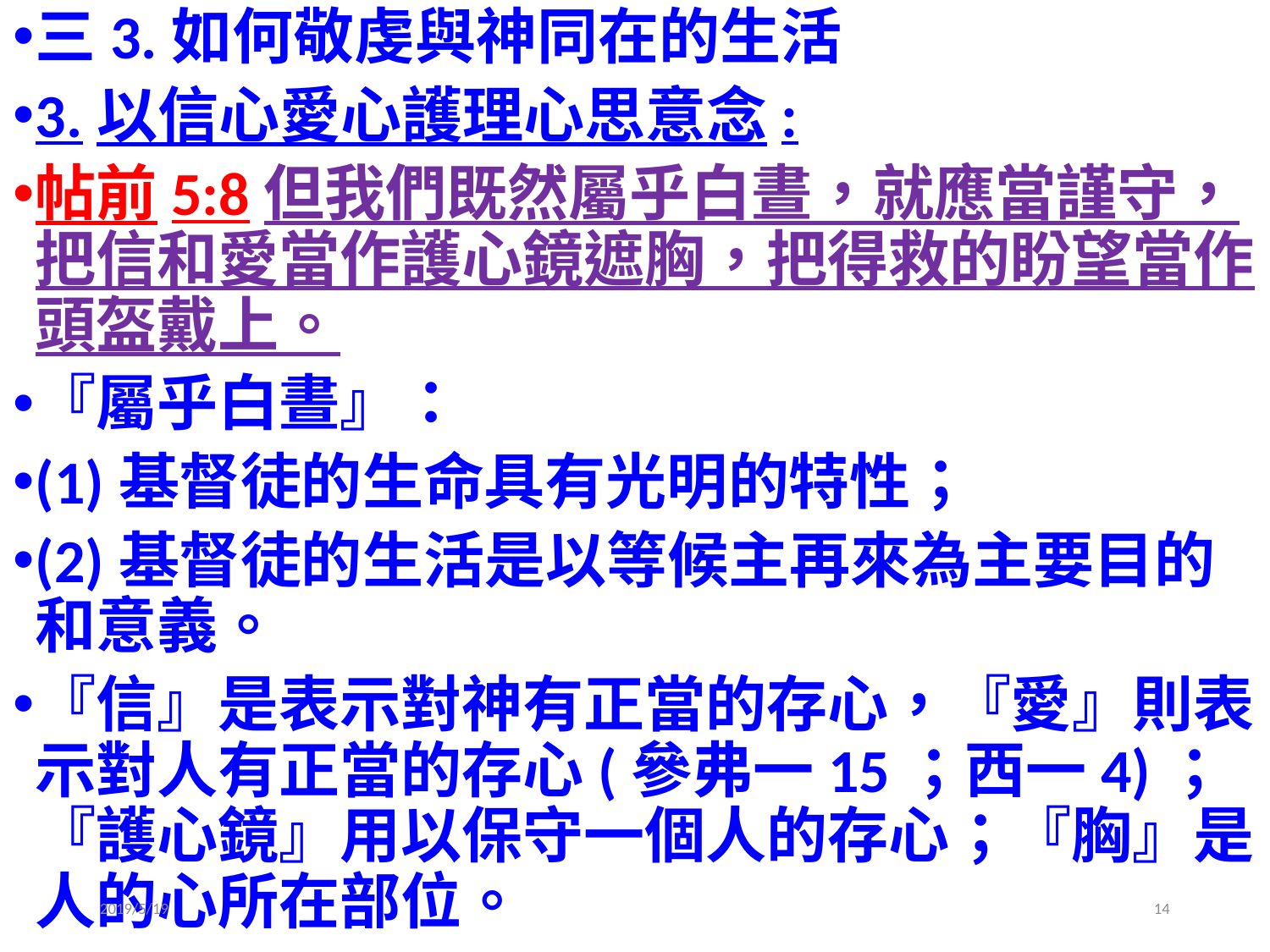

三3.如何敬虔與神同在的生活
3.以信心愛心護理心思意念:
帖前5:8但我們既然屬乎白晝，就應當謹守，把信和愛當作護心鏡遮胸，把得救的盼望當作頭盔戴上。
『屬乎白晝』：
(1)基督徒的生命具有光明的特性；
(2)基督徒的生活是以等候主再來為主要目的和意義。
『信』是表示對神有正當的存心，『愛』則表示對人有正當的存心(參弗一15；西一4)；『護心鏡』用以保守一個人的存心；『胸』是人的心所在部位。

2019/5/19
14